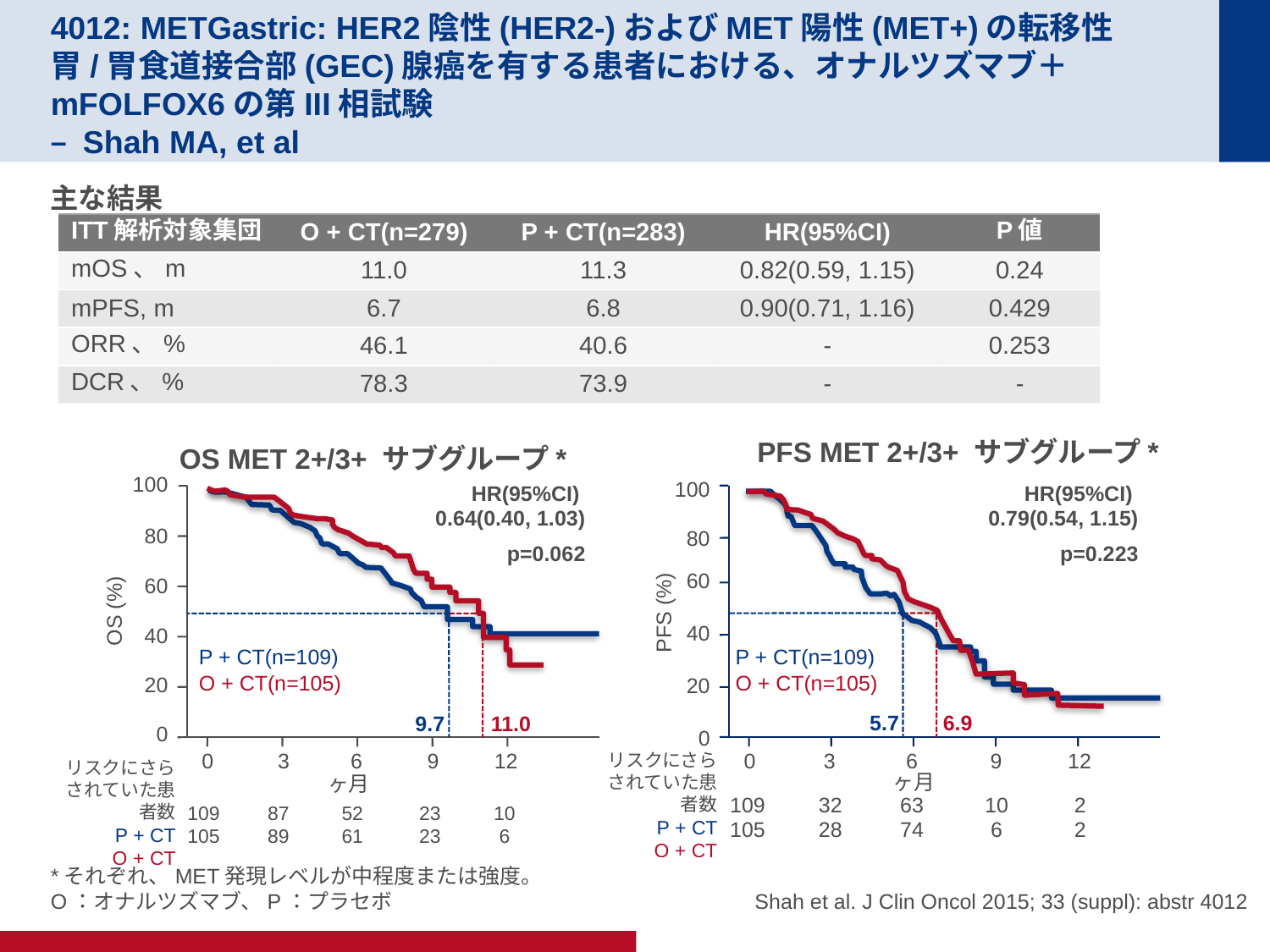

# 4012: METGastric: HER2陰性(HER2-)およびMET陽性(MET+)の転移性胃/胃食道接合部(GEC)腺癌を有する患者における、オナルツズマブ＋mFOLFOX6の第III相試験 – Shah MA, et al
主な結果
| ITT解析対象集団 | O + CT(n=279) | P + CT(n=283) | HR(95%CI) | P値 |
| --- | --- | --- | --- | --- |
| mOS、m | 11.0 | 11.3 | 0.82(0.59, 1.15) | 0.24 |
| mPFS, m | 6.7 | 6.8 | 0.90(0.71, 1.16) | 0.429 |
| ORR、% | 46.1 | 40.6 | - | 0.253 |
| DCR、% | 78.3 | 73.9 | - | - |
PFS MET 2+/3+ サブグループ*
OS MET 2+/3+ サブグループ*
100
HR(95%CI)
0.64(0.40, 1.03)
p=0.062
HR(95%CI)
0.79(0.54, 1.15)
p=0.223
100

80
80

60
60

OS (%)
PFS (%)

40
40
P + CT(n=109)
P + CT(n=109)

O + CT(n=105)
O + CT(n=105)
20
20

5.7
6.9
9.7
11.0
0
0

0
3
6
9
12
0
3
6
9
12
リスクにさらされていた患者数
P + CT
O + CT
リスクにさらされていた患者数
P + CT
O + CT
ヶ月
ヶ月
109
105
32
28
63
74
10
6
2
2
109
105
87
89
52
61
23
23
10
6
Shah et al. J Clin Oncol 2015; 33 (suppl): abstr 4012
*それぞれ、MET発現レベルが中程度または強度。
O：オナルツズマブ、P：プラセボ